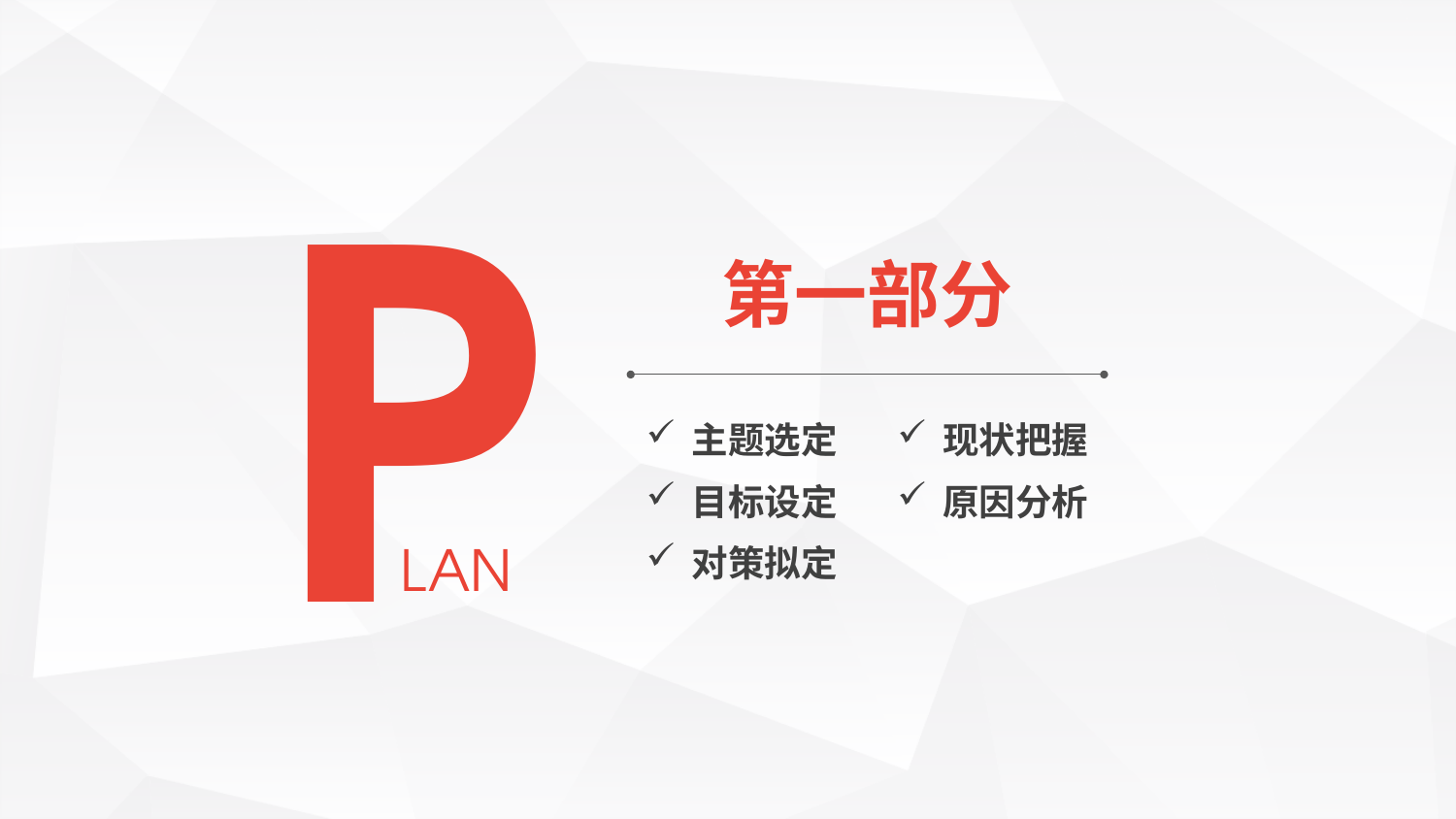

P
第一部分
主题选定
现状把握
目标设定
原因分析
LAN
对策拟定